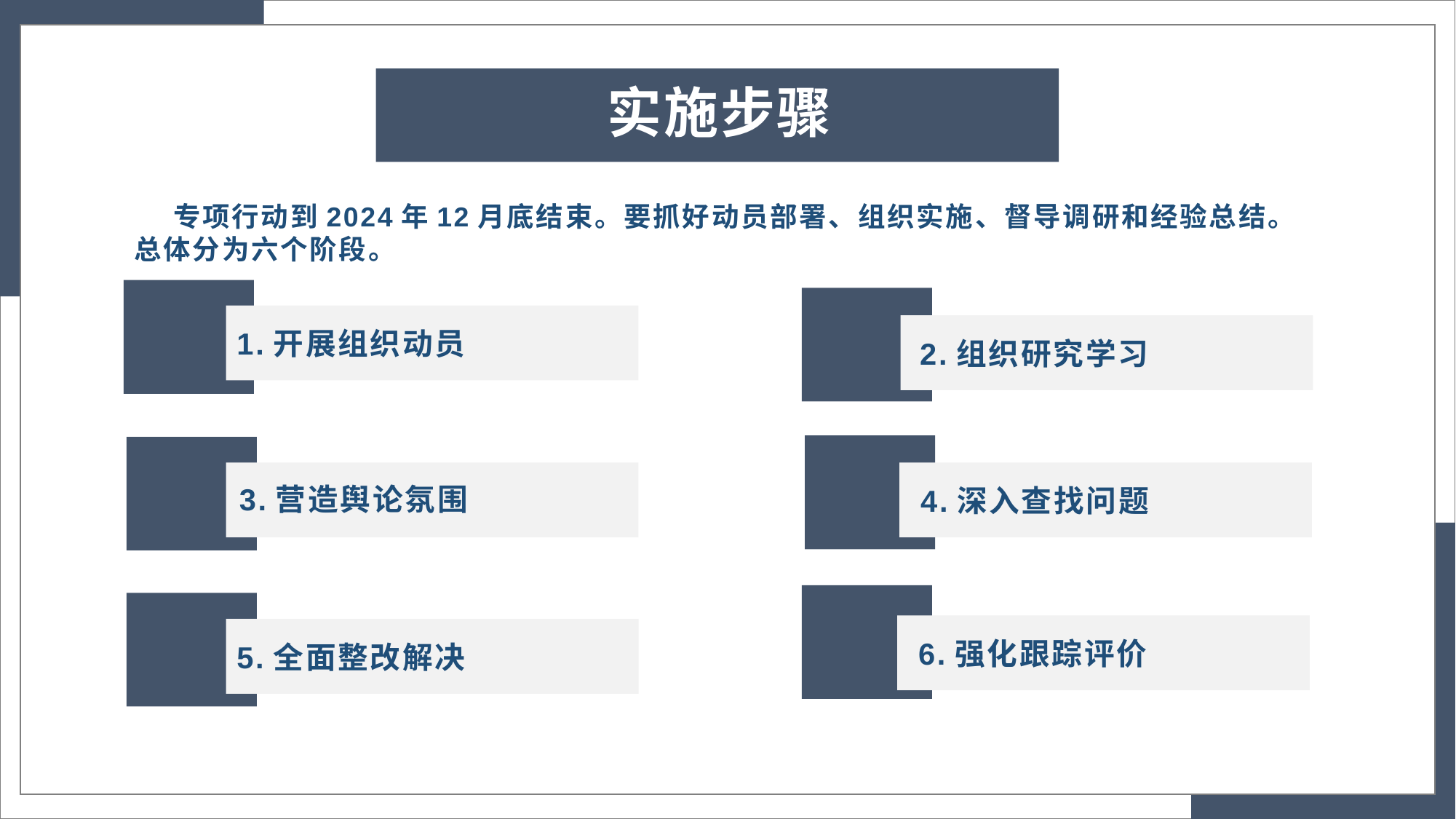

实施步骤
    专项行动到2024年12月底结束。要抓好动员部署、组织实施、督导调研和经验总结。总体分为六个阶段。

1.开展组织动员

2.组织研究学习

 4.深入查找问题
3.营造舆论氛围

 6.强化跟踪评价
5.全面整改解决